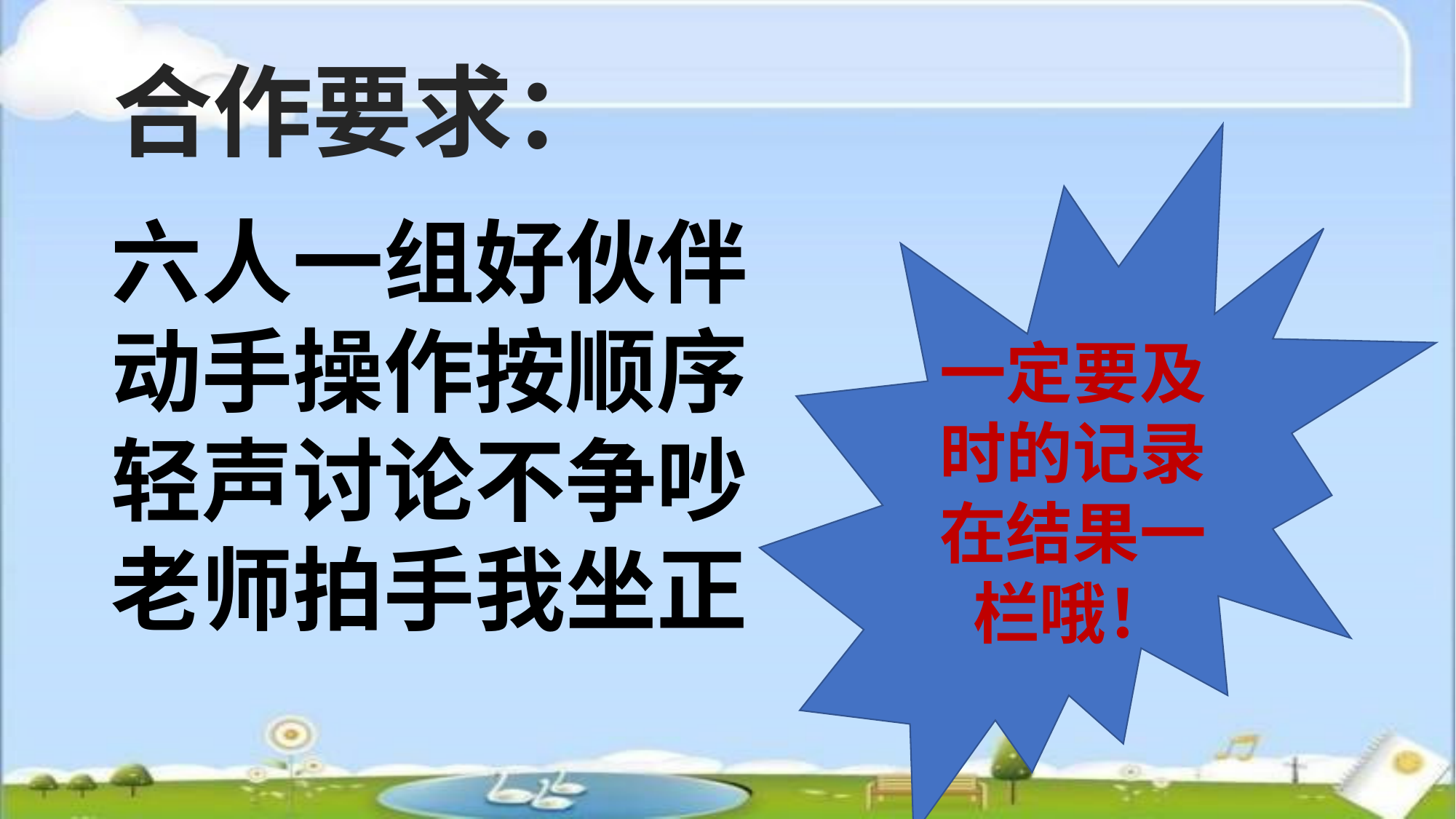

合作要求：
一定要及时的记录在结果一栏哦！
六人一组好伙伴
动手操作按顺序
轻声讨论不争吵
老师拍手我坐正